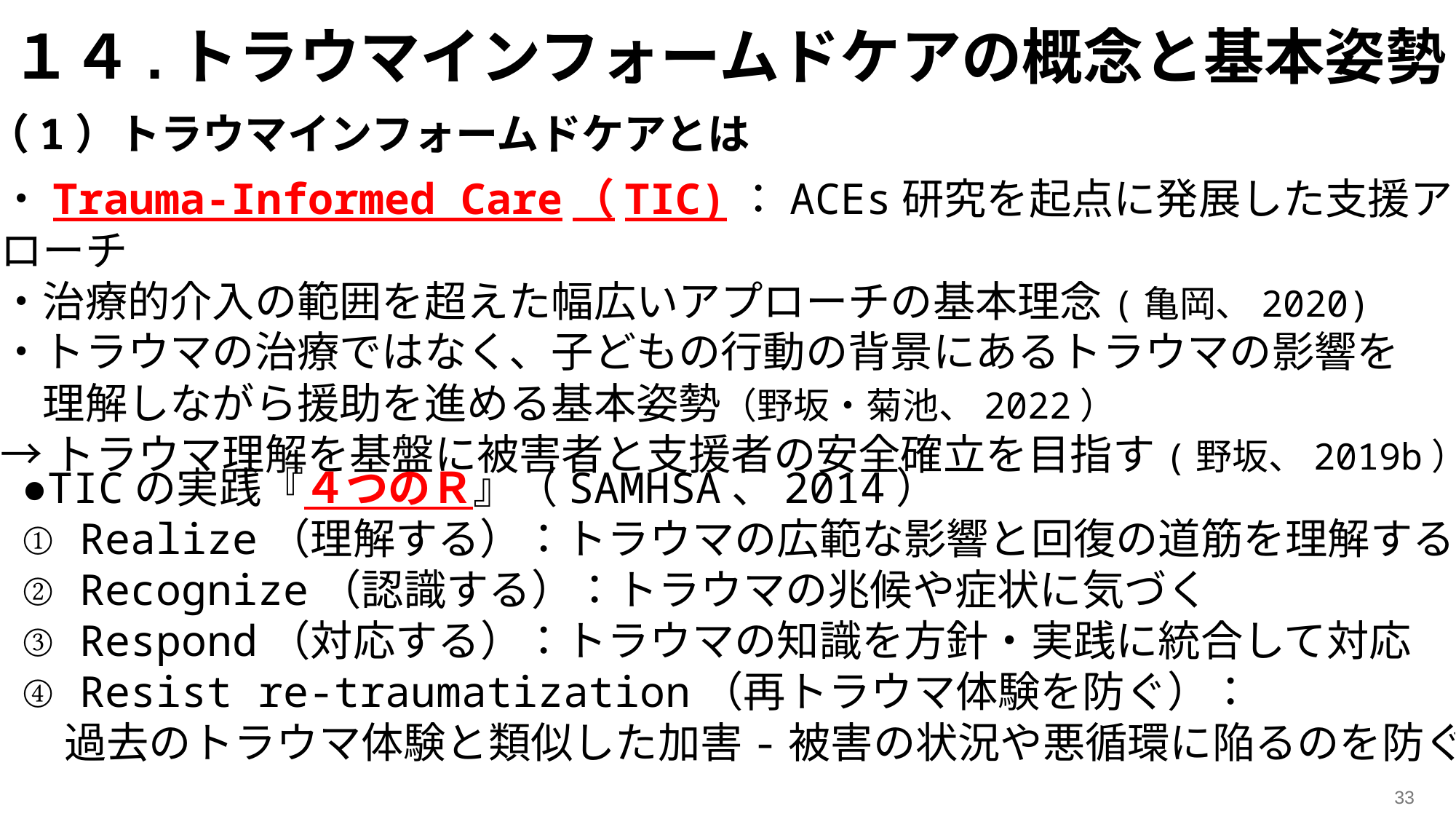

# １４.トラウマインフォームドケアの概念と基本姿勢

（1）トラウマインフォームドケアとは
・Trauma-Informed Care（TIC)：ACEs研究を起点に発展した支援アプローチ
・治療的介入の範囲を超えた幅広いアプローチの基本理念(亀岡、2020)
・トラウマの治療ではなく、子どもの行動の背景にあるトラウマの影響を
　理解しながら援助を進める基本姿勢（野坂・菊池、2022）
→トラウマ理解を基盤に被害者と支援者の安全確立を目指す(野坂、2019b）

●TICの実践『４つのＲ』（SAMHSA、2014）
① Realize（理解する）：トラウマの広範な影響と回復の道筋を理解する
② Recognize（認識する）：トラウマの兆候や症状に気づく
③ Respond（対応する）：トラウマの知識を方針・実践に統合して対応
④ Resist re-traumatization（再トラウマ体験を防ぐ）：
　過去のトラウマ体験と類似した加害-被害の状況や悪循環に陥るのを防ぐ
33